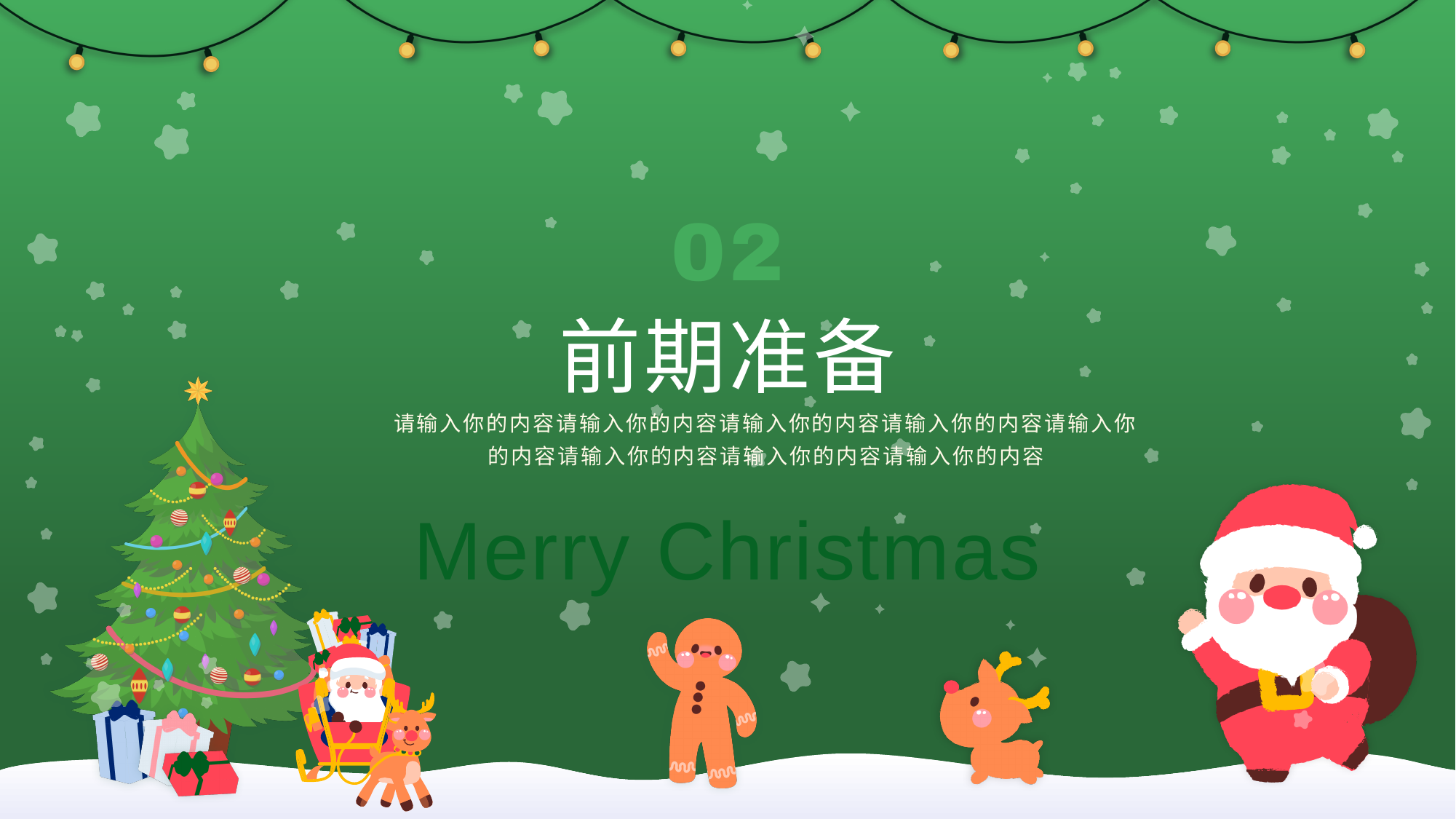

02
前期准备
请输入你的内容请输入你的内容请输入你的内容请输入你的内容请输入你的内容请输入你的内容请输入你的内容请输入你的内容